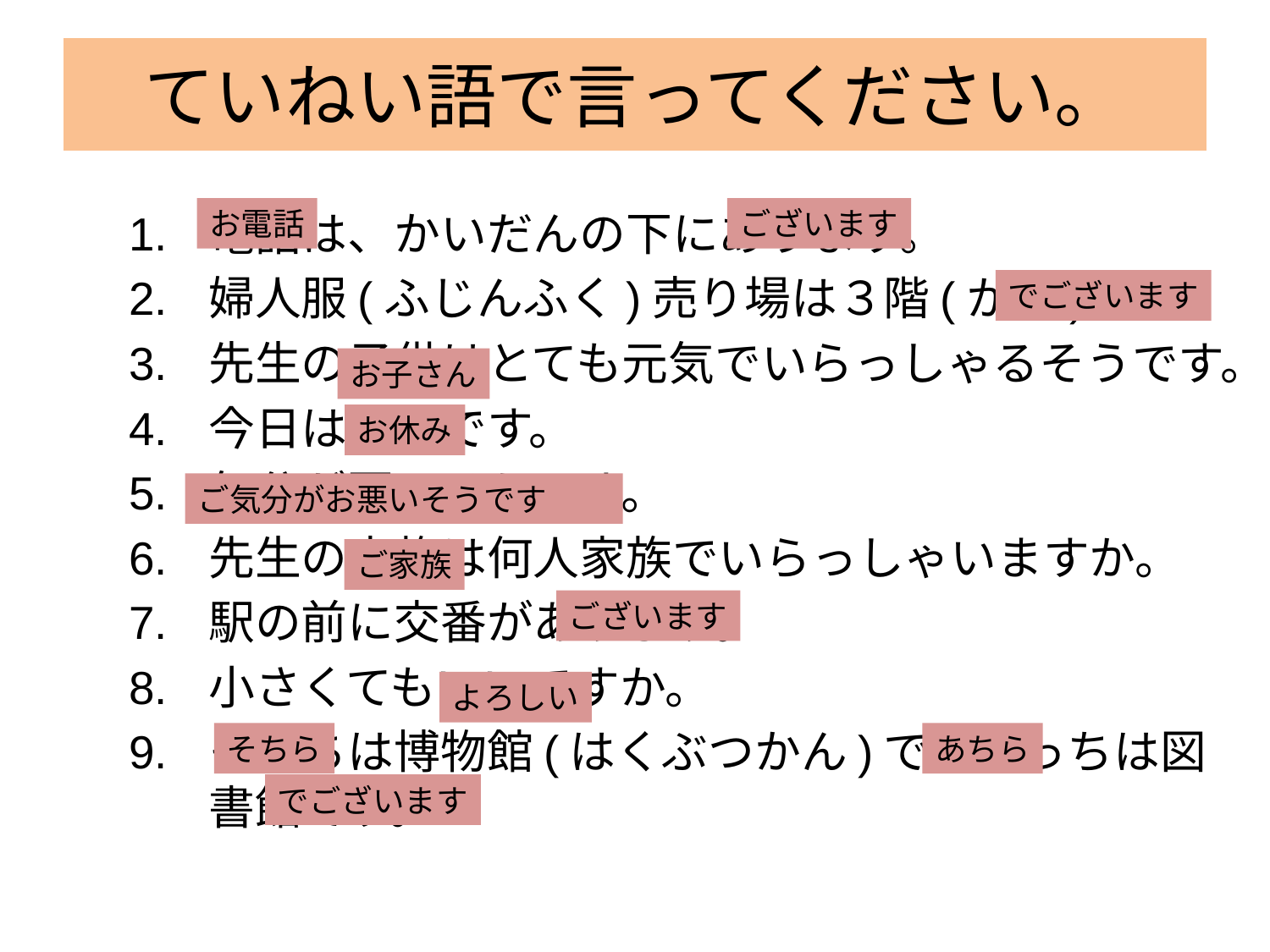

# ていねい語で言ってください。
電話は、かいだんの下にあります。
婦人服(ふじんふく)売り場は３階(かい)です。
先生の子供はとても元気でいらっしゃるそうです。
今日は休みです。
気分が悪いそうです。
先生の家族は何人家族でいらっしゃいますか。
駅の前に交番があります。
小さくてもいいですか。
そっちは博物館(はくぶつかん)で、あっちは図書館です。
お電話
ございます
でございます
お子さん
お休み
ご気分がお悪いそうです
ご家族
ございます
よろしい
そちら
あちら
でございます